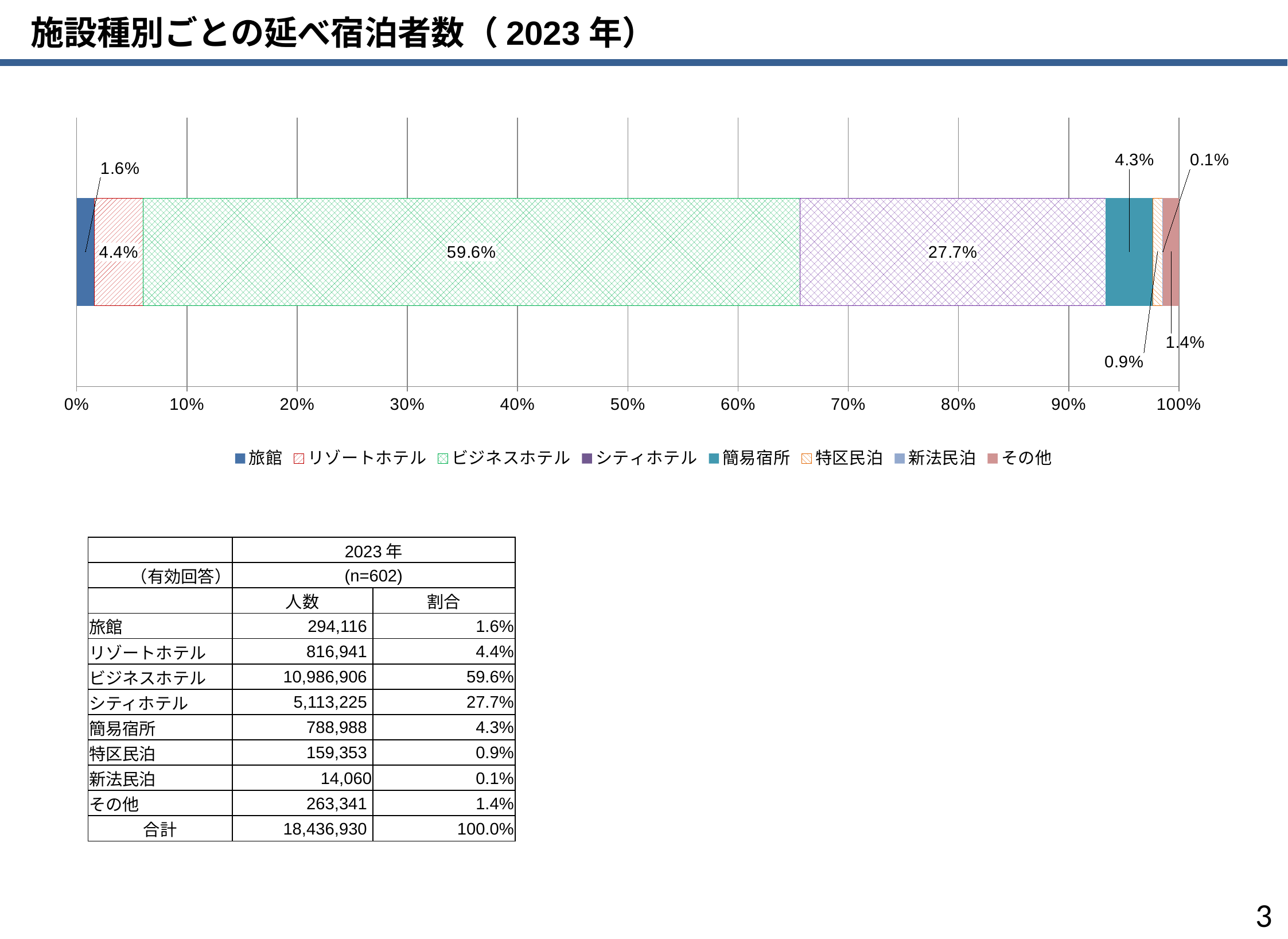

施設種別ごとの延べ宿泊者数（2023年）

### Chart

| Category | 旅館 | リゾートホテル | ビジネスホテル | シティホテル | 簡易宿所 | 特区民泊 | 新法民泊 | その他 |
|---|---|---|---|---|---|---|---|---|
|  | 2023年 |  |
| --- | --- | --- |
| （有効回答） | (n=602) |  |
|  | 人数 | 割合 |
| 旅館 | 294,116 | 1.6% |
| リゾートホテル | 816,941 | 4.4% |
| ビジネスホテル | 10,986,906 | 59.6% |
| シティホテル | 5,113,225 | 27.7% |
| 簡易宿所 | 788,988 | 4.3% |
| 特区民泊 | 159,353 | 0.9% |
| 新法民泊 | 14,060 | 0.1% |
| その他 | 263,341 | 1.4% |
| 合計 | 18,436,930 | 100.0% |
3